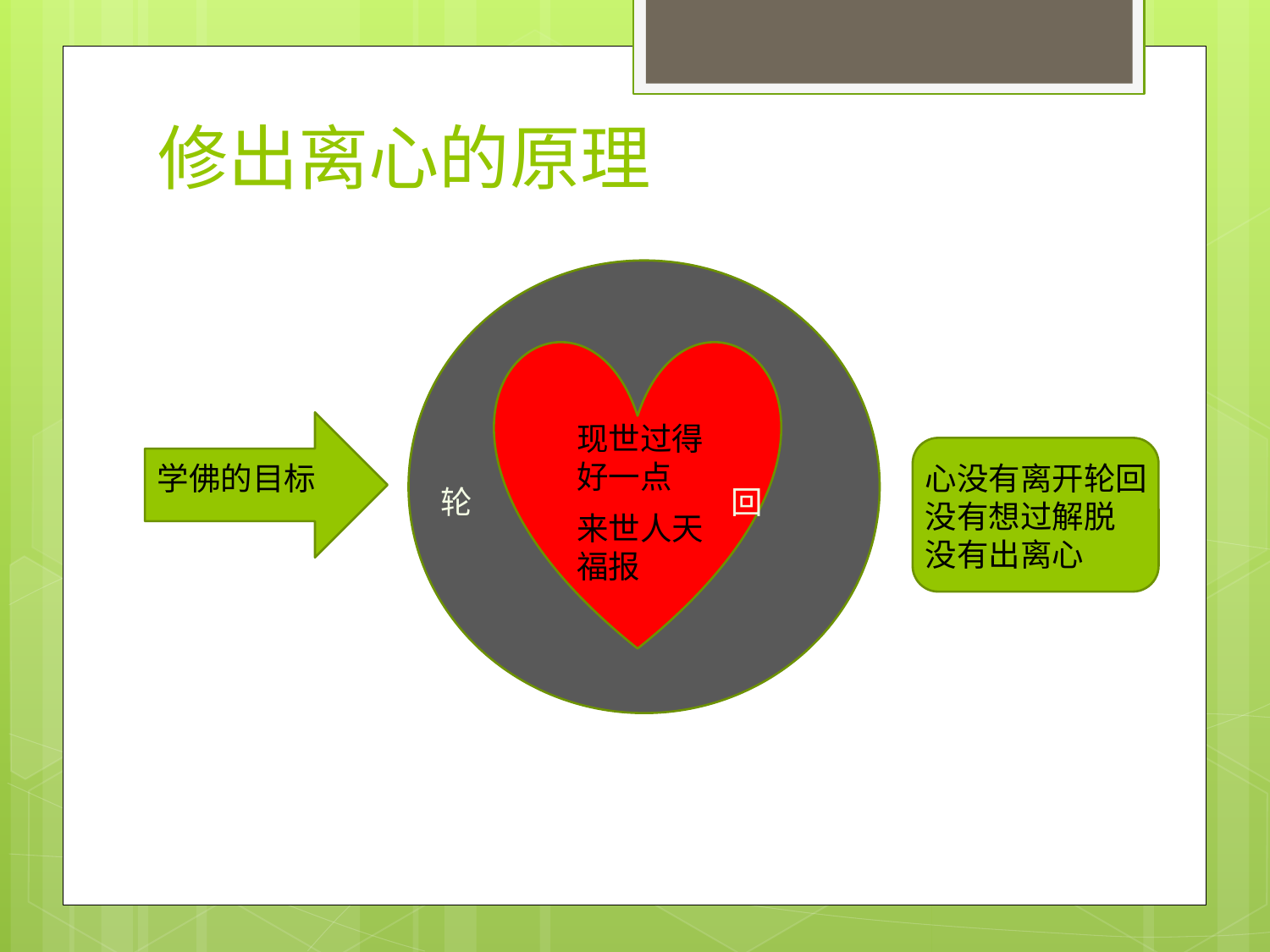

# 修出离心的原理

现世过得好一点

学佛的目标
心没有离开轮回
没有想过解脱
没有出离心
轮                                    回
来世人天福报